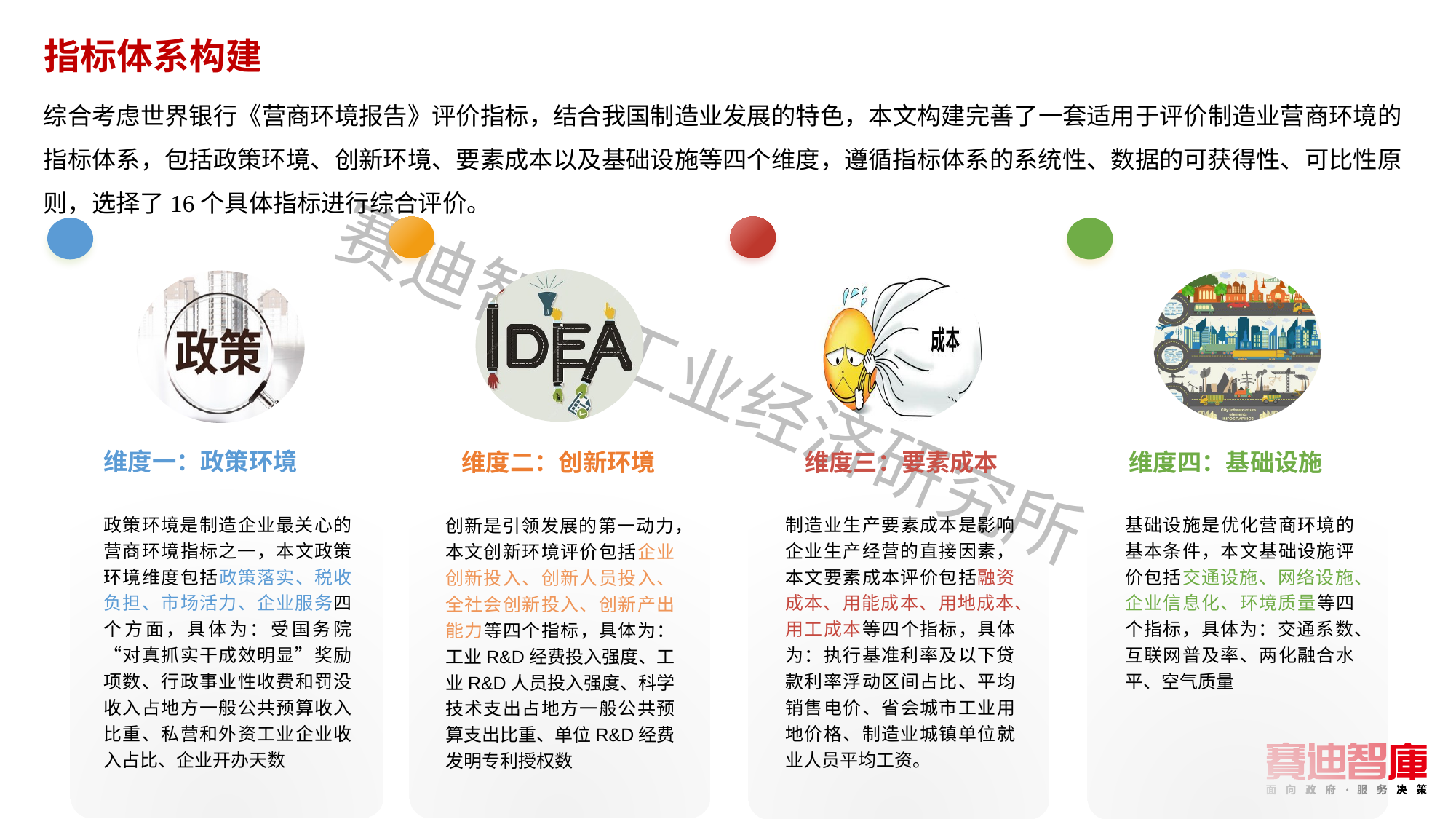

指标体系构建
综合考虑世界银行《营商环境报告》评价指标，结合我国制造业发展的特色，本文构建完善了一套适用于评价制造业营商环境的指标体系，包括政策环境、创新环境、要素成本以及基础设施等四个维度，遵循指标体系的系统性、数据的可获得性、可比性原则，选择了16个具体指标进行综合评价。

维度一：政策环境
维度二：创新环境
维度三：要素成本
维度四：基础设施
制造业生产要素成本是影响企业生产经营的直接因素，本文要素成本评价包括融资成本、用能成本、用地成本、用工成本等四个指标，具体为：执行基准利率及以下贷款利率浮动区间占比、平均销售电价、省会城市工业用地价格、制造业城镇单位就业人员平均工资。
基础设施是优化营商环境的基本条件，本文基础设施评价包括交通设施、网络设施、企业信息化、环境质量等四个指标，具体为：交通系数、互联网普及率、两化融合水平、空气质量
政策环境是制造企业最关心的营商环境指标之一，本文政策环境维度包括政策落实、税收负担、市场活力、企业服务四个方面，具体为：受国务院“对真抓实干成效明显”奖励项数、行政事业性收费和罚没收入占地方一般公共预算收入比重、私营和外资工业企业收入占比、企业开办天数
创新是引领发展的第一动力，本文创新环境评价包括企业创新投入、创新人员投入、全社会创新投入、创新产出能力等四个指标，具体为：工业R&D经费投入强度、工业R&D人员投入强度、科学技术支出占地方一般公共预算支出比重、单位R&D经费发明专利授权数